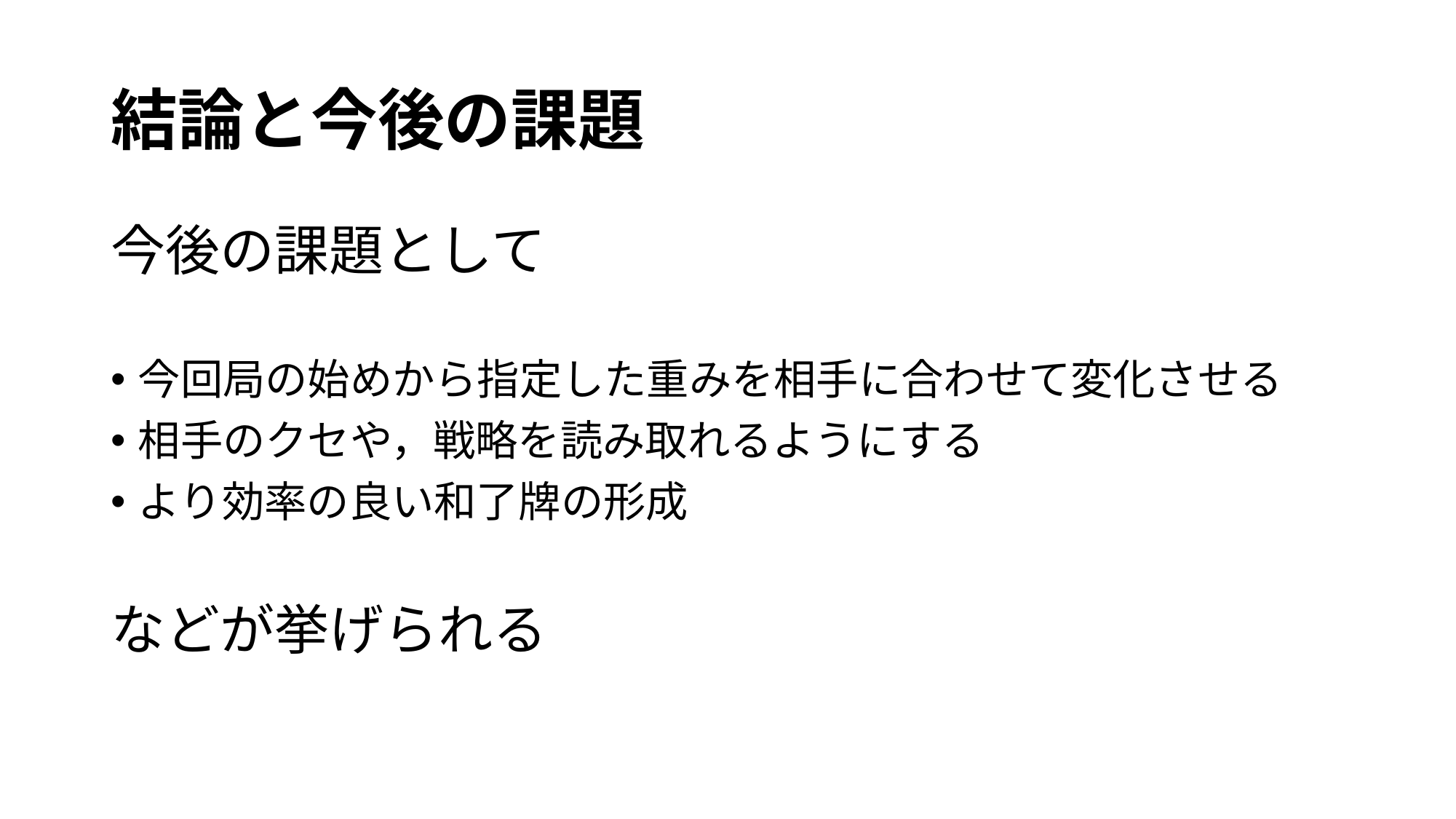

# 結論と今後の課題
今後の課題として

今回局の始めから指定した重みを相手に合わせて変化させる
相手のクセや，戦略を読み取れるようにする
より効率の良い和了牌の形成

などが挙げられる